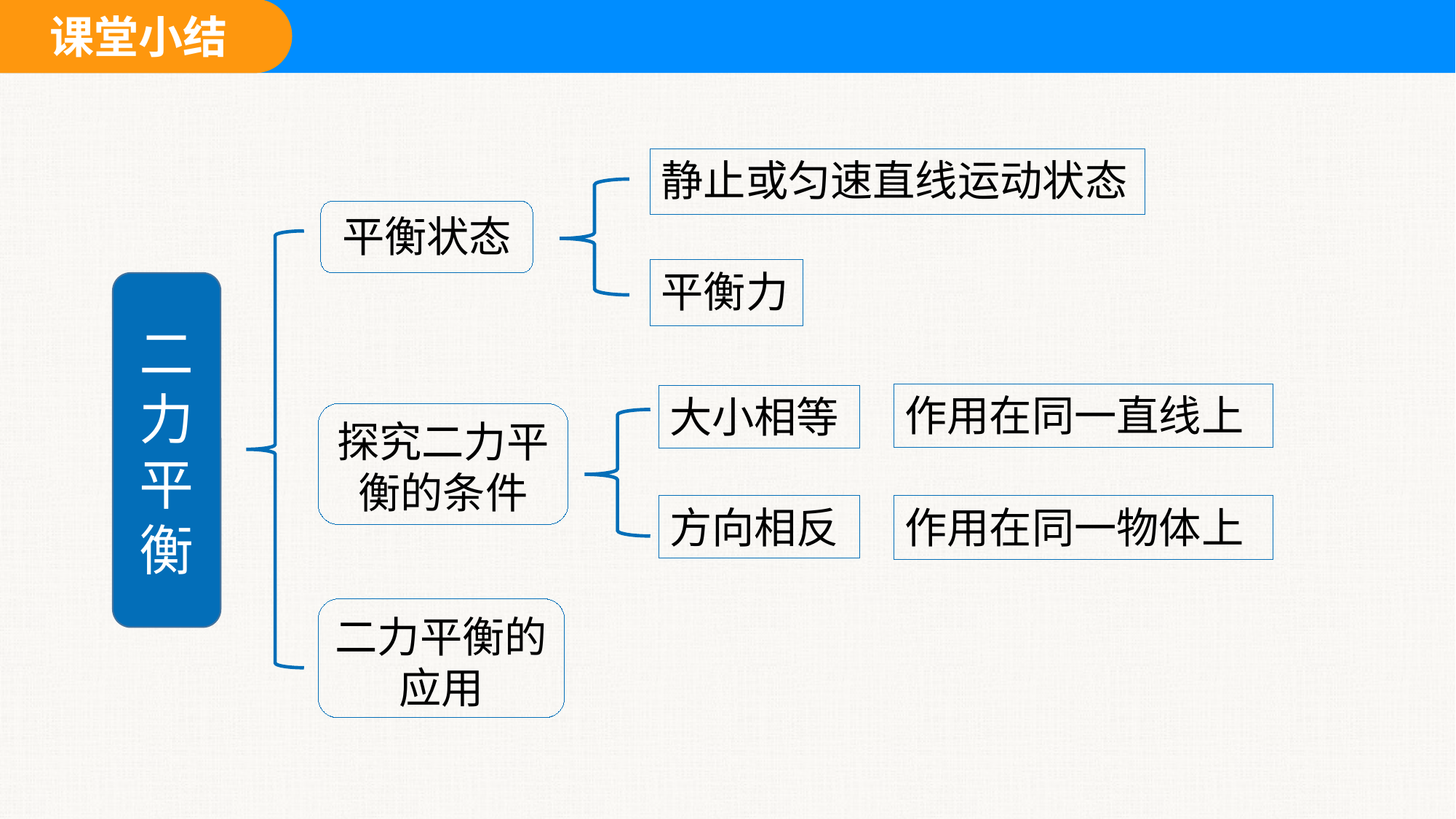

静止或匀速直线运动状态

平衡状态

平衡力
二力平衡
作用在同一直线上
大小相等
探究二力平衡的条件

方向相反
作用在同一物体上
二力平衡的应用